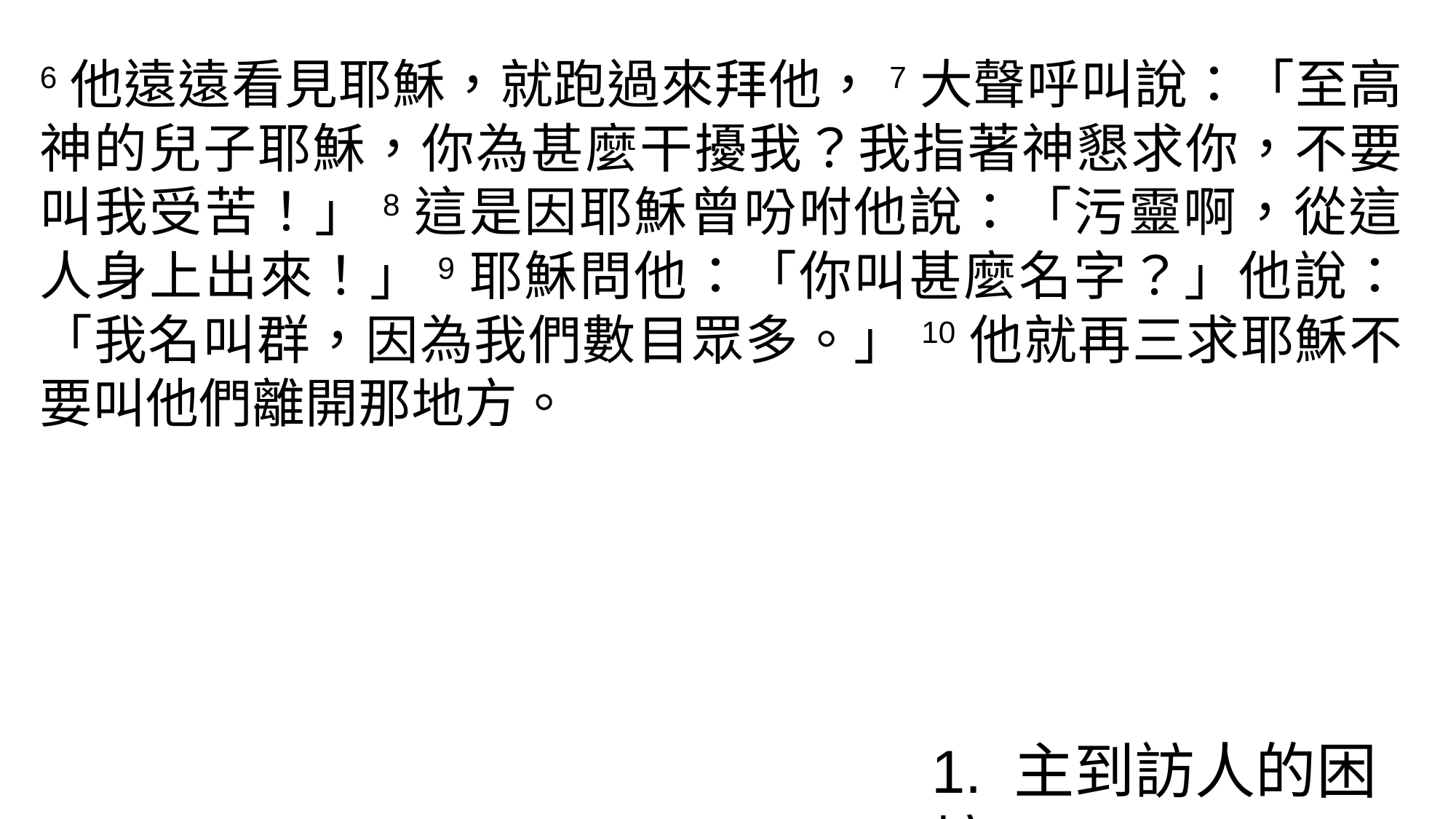

6他遠遠看見耶穌，就跑過來拜他，7大聲呼叫說：「至高神的兒子耶穌，你為甚麼干擾我？我指著神懇求你，不要叫我受苦！」8這是因耶穌曾吩咐他說：「污靈啊，從這人身上出來！」9耶穌問他：「你叫甚麼名字？」他說：「我名叫群，因為我們數目眾多。」10他就再三求耶穌不要叫他們離開那地方。
1. 主到訪人的困境